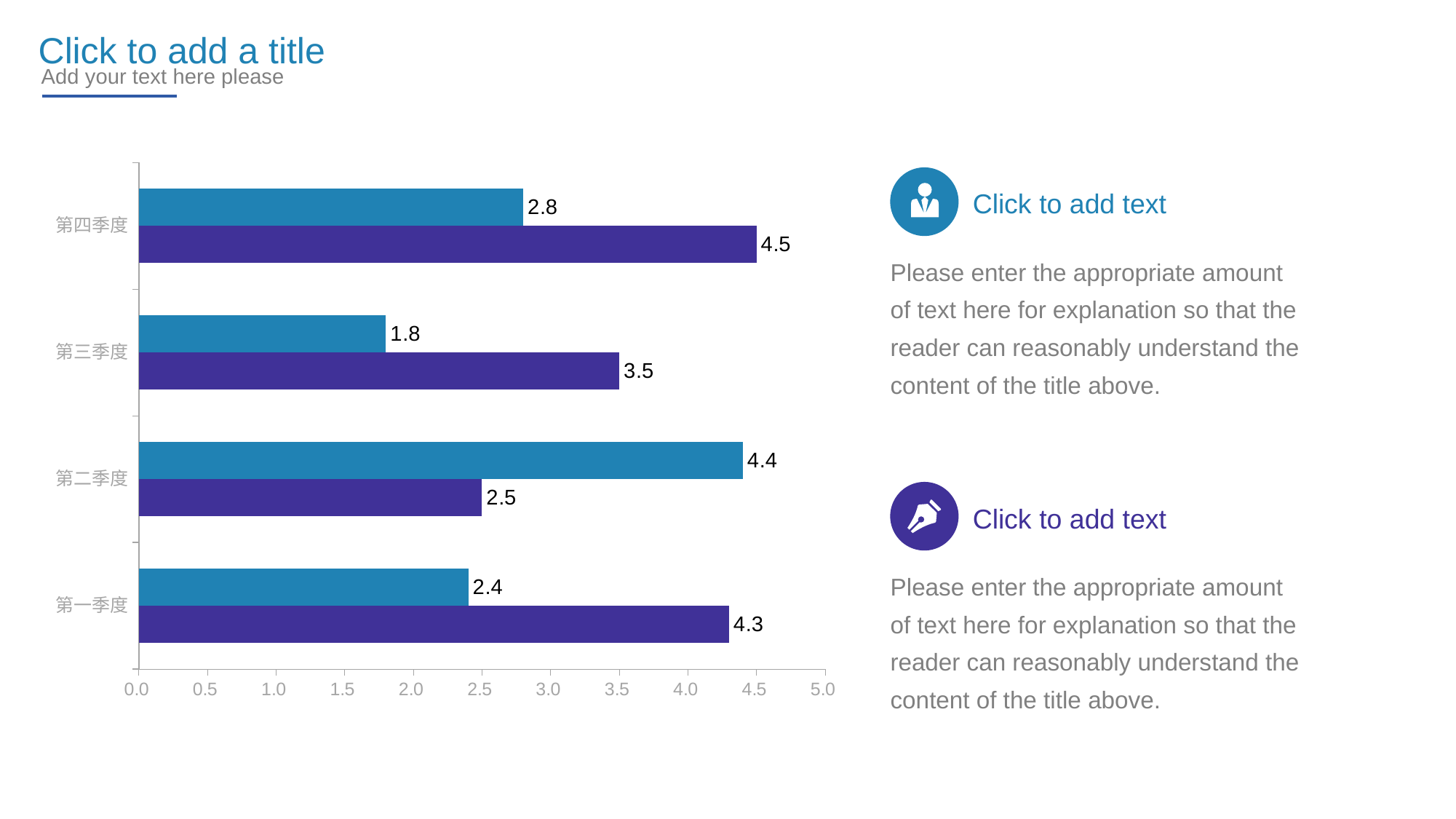

Click to add a title
Add your text here please

### Chart

| Category | 系列 1 | 系列 2 |
|---|---|---|
| 第一季度 | 4.3 | 2.4 |
| 第二季度 | 2.5 | 4.4 |
| 第三季度 | 3.5 | 1.8 |
| 第四季度 | 4.5 | 2.8 |
Click to add text

Please enter the appropriate amount of text here for explanation so that the reader can reasonably understand the content of the title above.

Click to add text

Please enter the appropriate amount of text here for explanation so that the reader can reasonably understand the content of the title above.